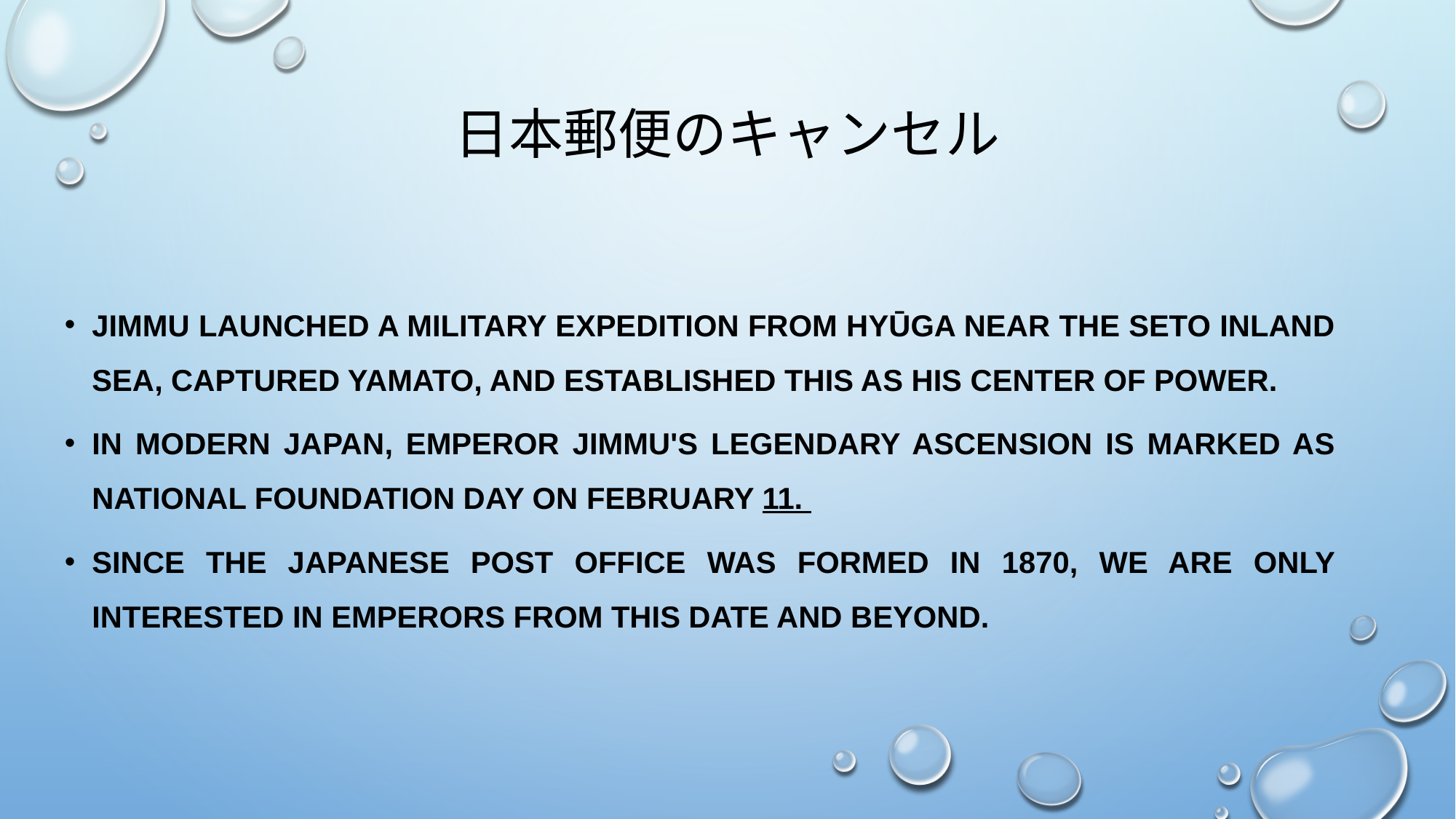

# 日本郵便のキャンセル
Jimmu launched a military expedition from Hyūga near the Seto Inland Sea, captured Yamato, and established this as his center of power.
In modern Japan, Emperor Jimmu's legendary ascension is marked as National Foundation Day on February 11.
Since the Japanese Post Office was formed in 1870, we are only interested in Emperors from this date and beyond.